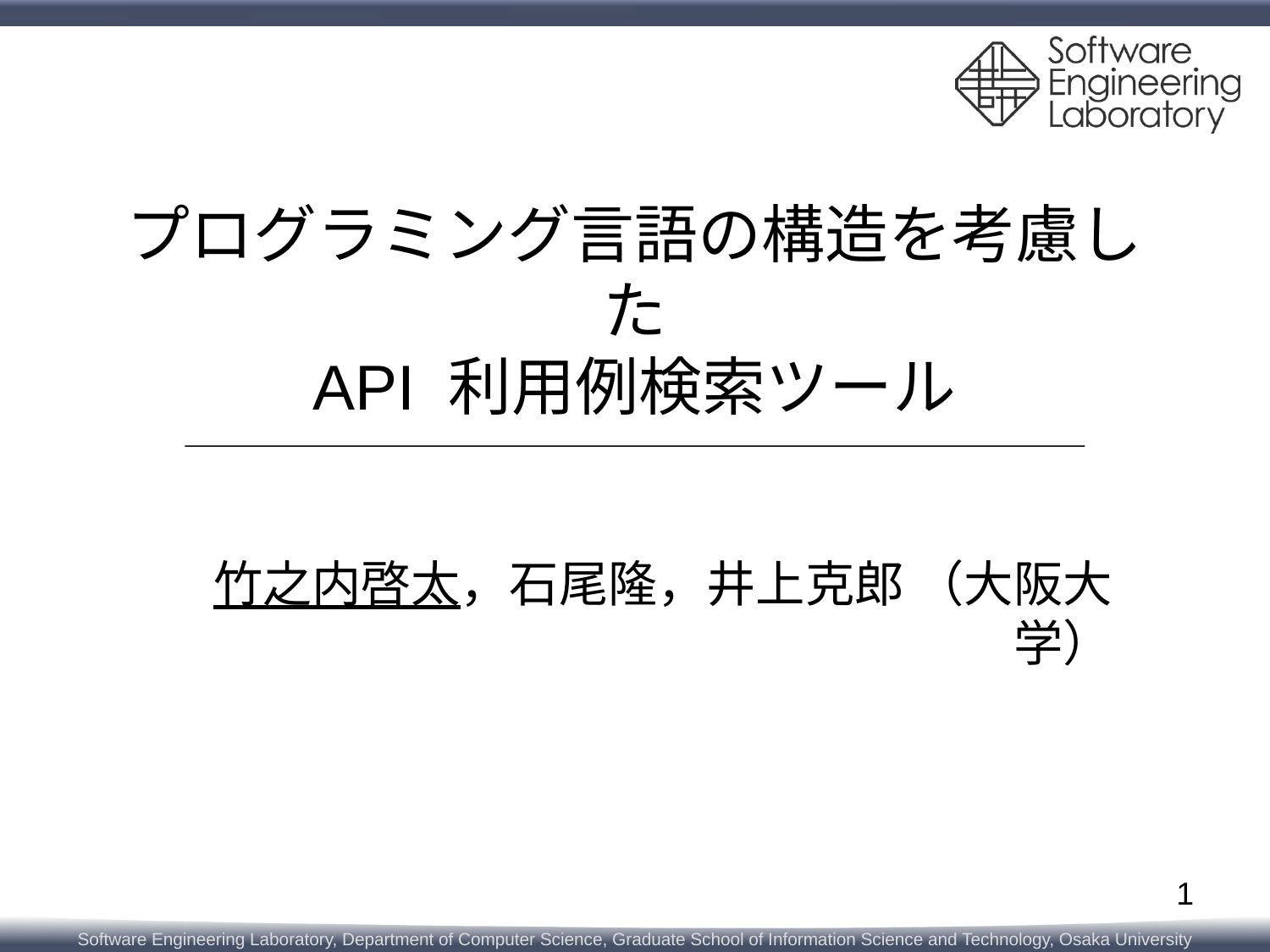

# プログラミング言語の構造を考慮した API 利用例検索ツール
竹之内啓太，石尾隆，井上克郎 （大阪大学）
1